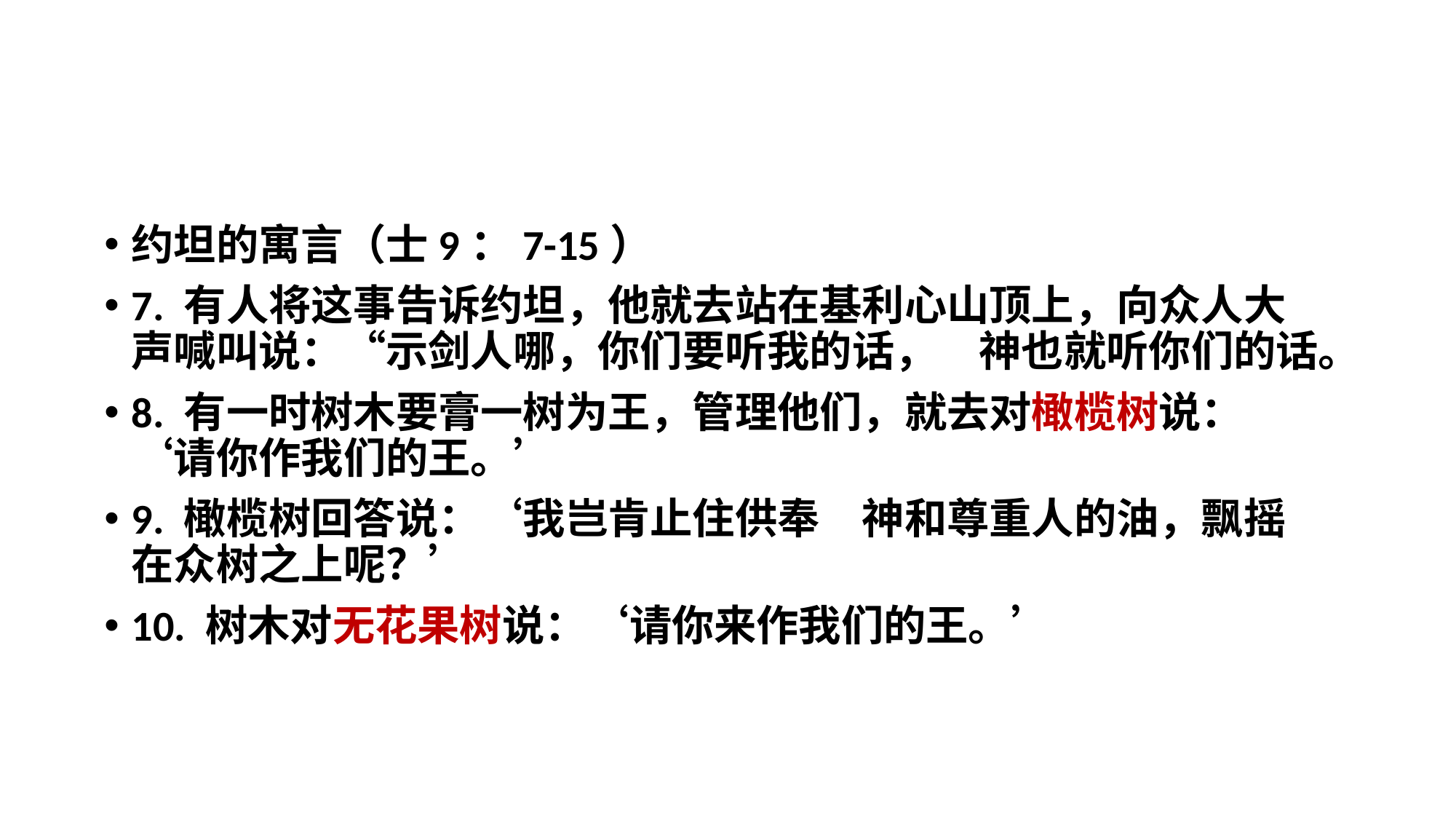

约坦的寓言（士9：7-15）
7. 有人将这事告诉约坦，他就去站在基利心山顶上，向众人大声喊叫说：“示剑人哪，你们要听我的话，　神也就听你们的话。
8. 有一时树木要膏一树为王，管理他们，就去对橄榄树说：‘请你作我们的王。’
9. 橄榄树回答说：‘我岂肯止住供奉　神和尊重人的油，飘摇在众树之上呢？’
10. 树木对无花果树说：‘请你来作我们的王。’